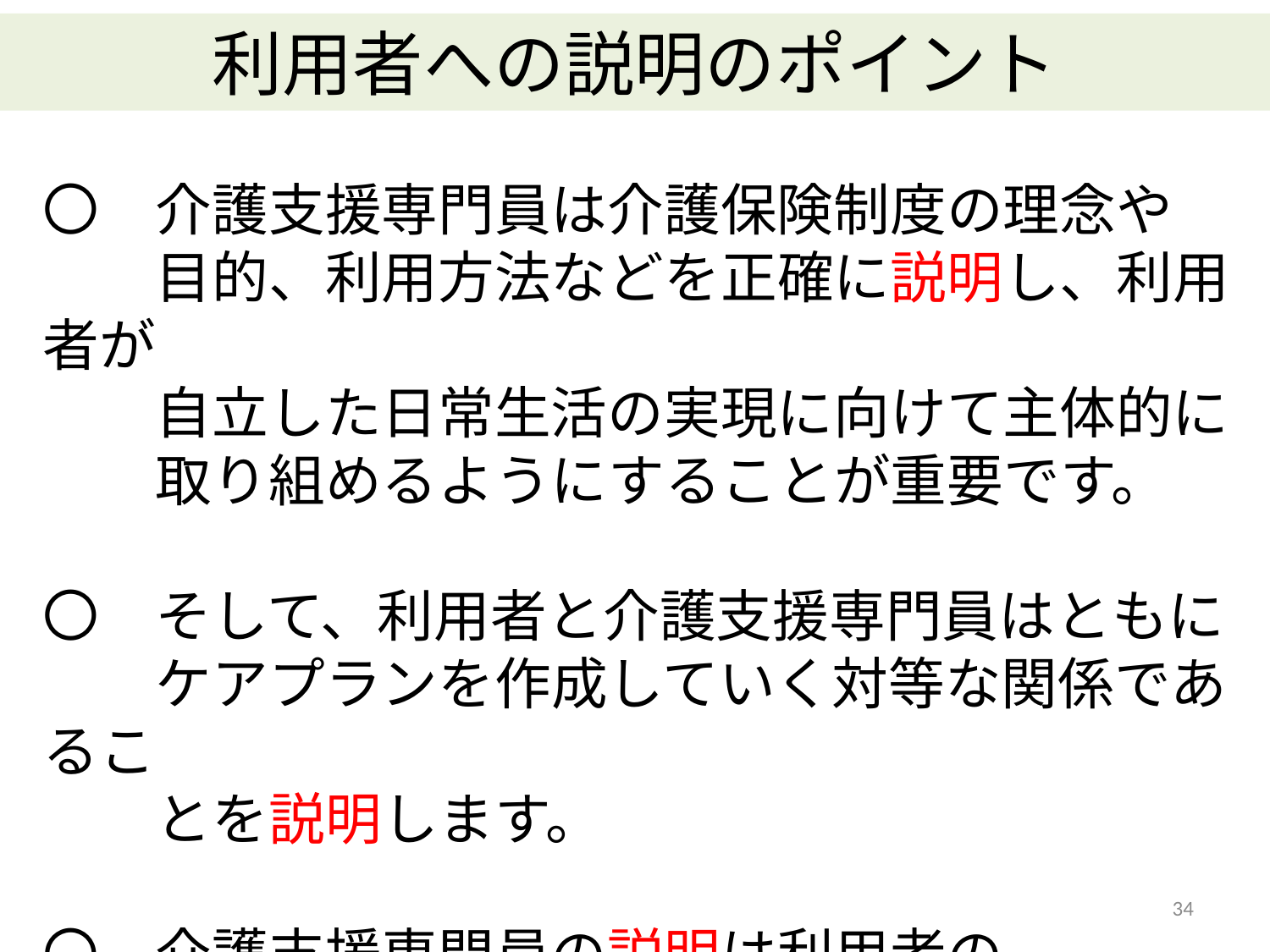

利用者への説明のポイント
〇　介護支援専門員は介護保険制度の理念や
　　目的、利用方法などを正確に説明し、利用者が
　　自立した日常生活の実現に向けて主体的に
　　取り組めるようにすることが重要です。

〇　そして、利用者と介護支援専門員はともに
　　ケアプランを作成していく対等な関係であるこ
　　とを説明します。

〇　介護支援専門員の説明は利用者の
　　「自己選択・自己決定」を支えるプロセスです。
34